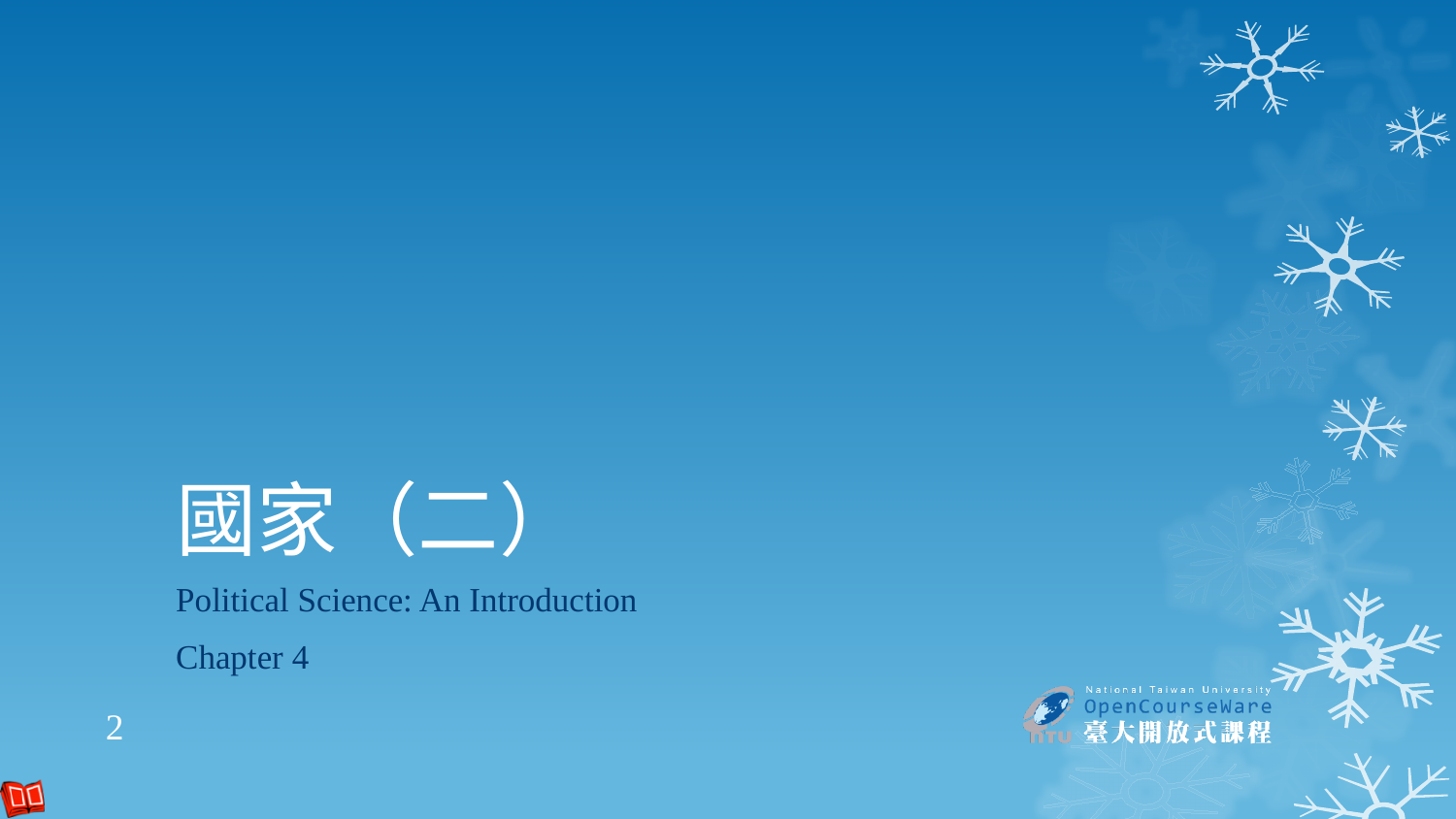

國家（二）
Political Science: An Introduction
Chapter 4
2